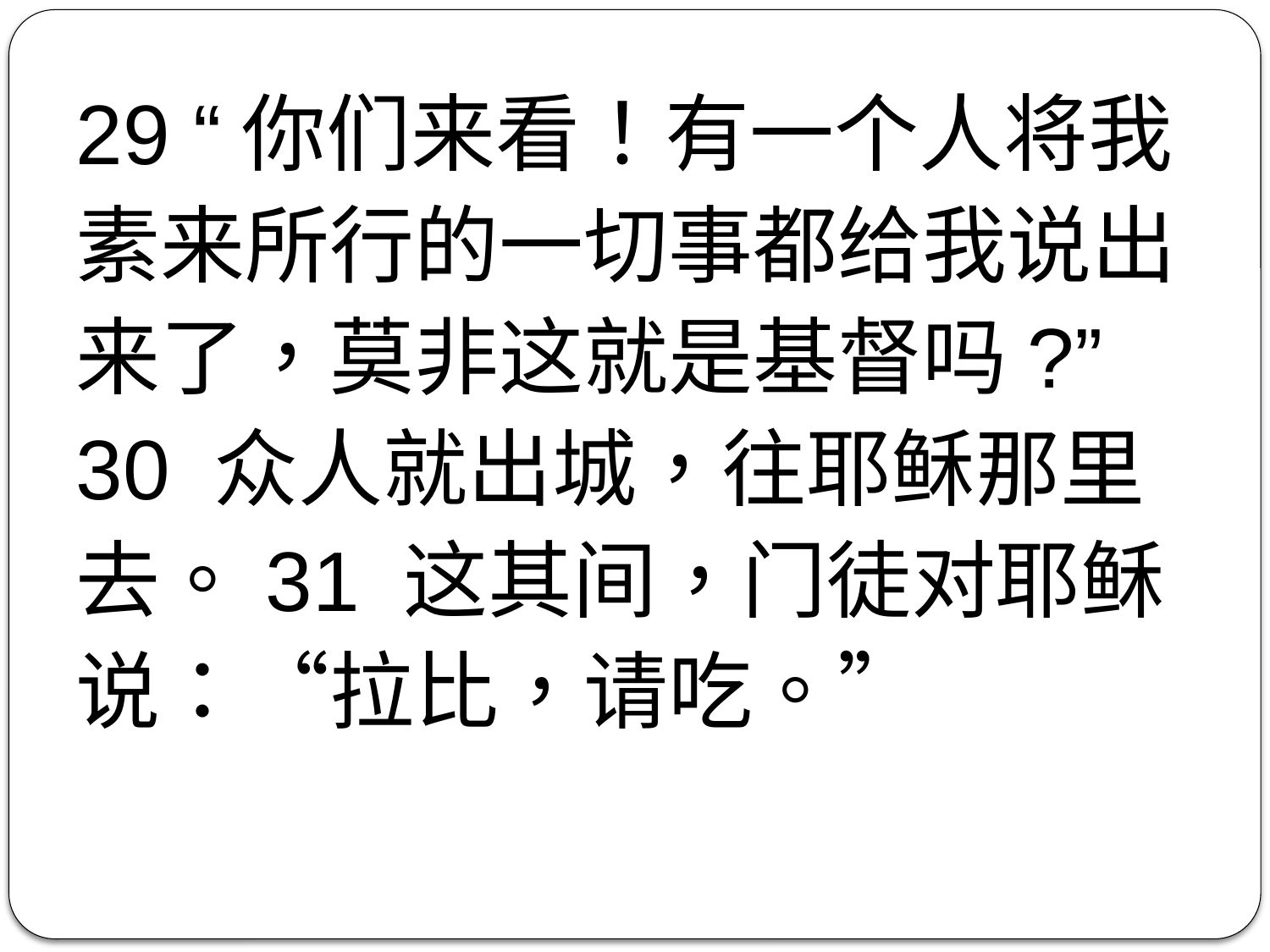

29 “你们来看！有一个人将我素来所行的一切事都给我说出来了，莫非这就是基督吗?” 30 众人就出城，往耶稣那里去。31 这其间，门徒对耶稣说：“拉比，请吃。”